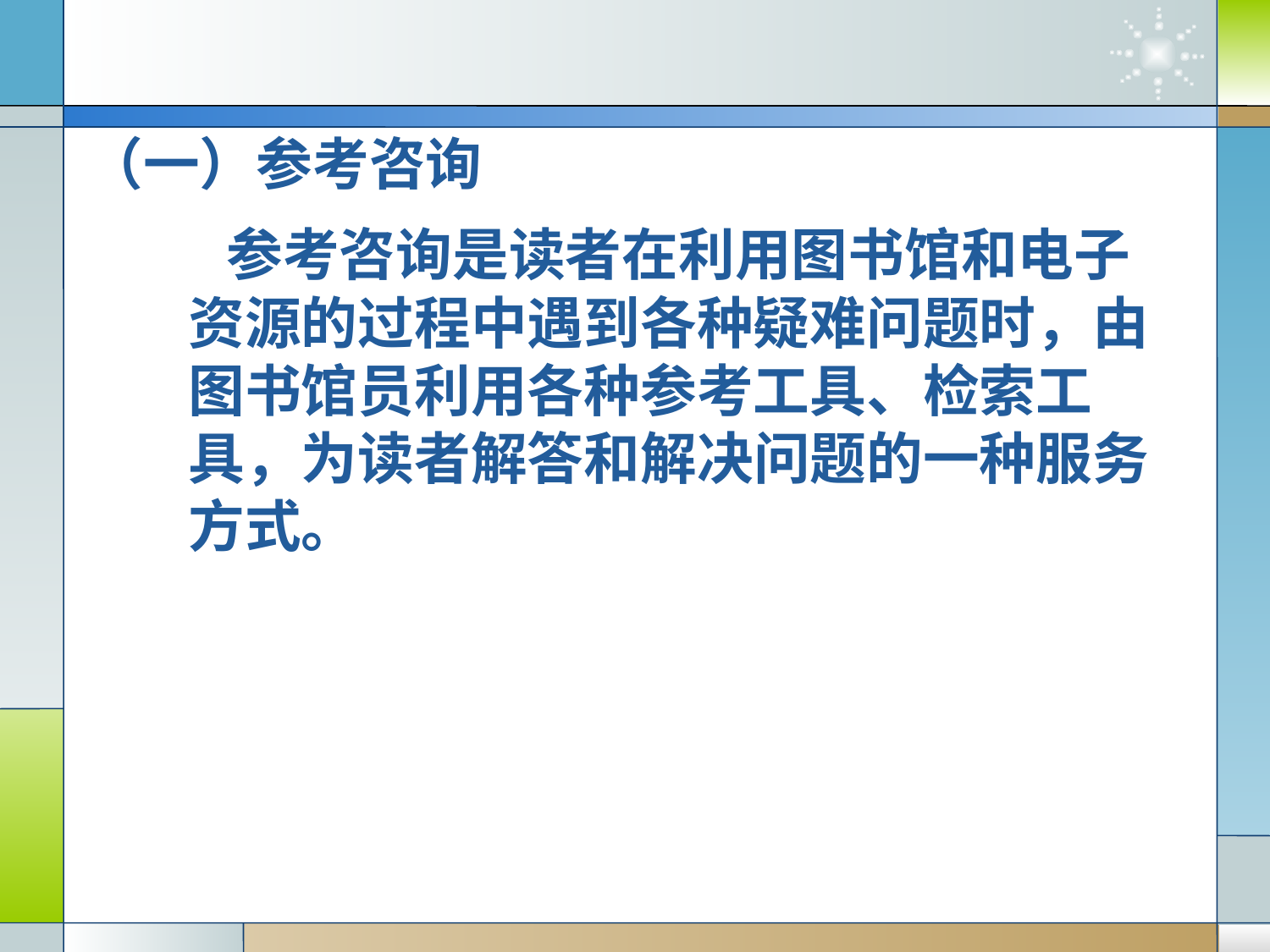

（一）参考咨询
      参考咨询是读者在利用图书馆和电子资源的过程中遇到各种疑难问题时，由图书馆员利用各种参考工具、检索工具，为读者解答和解决问题的一种服务方式。